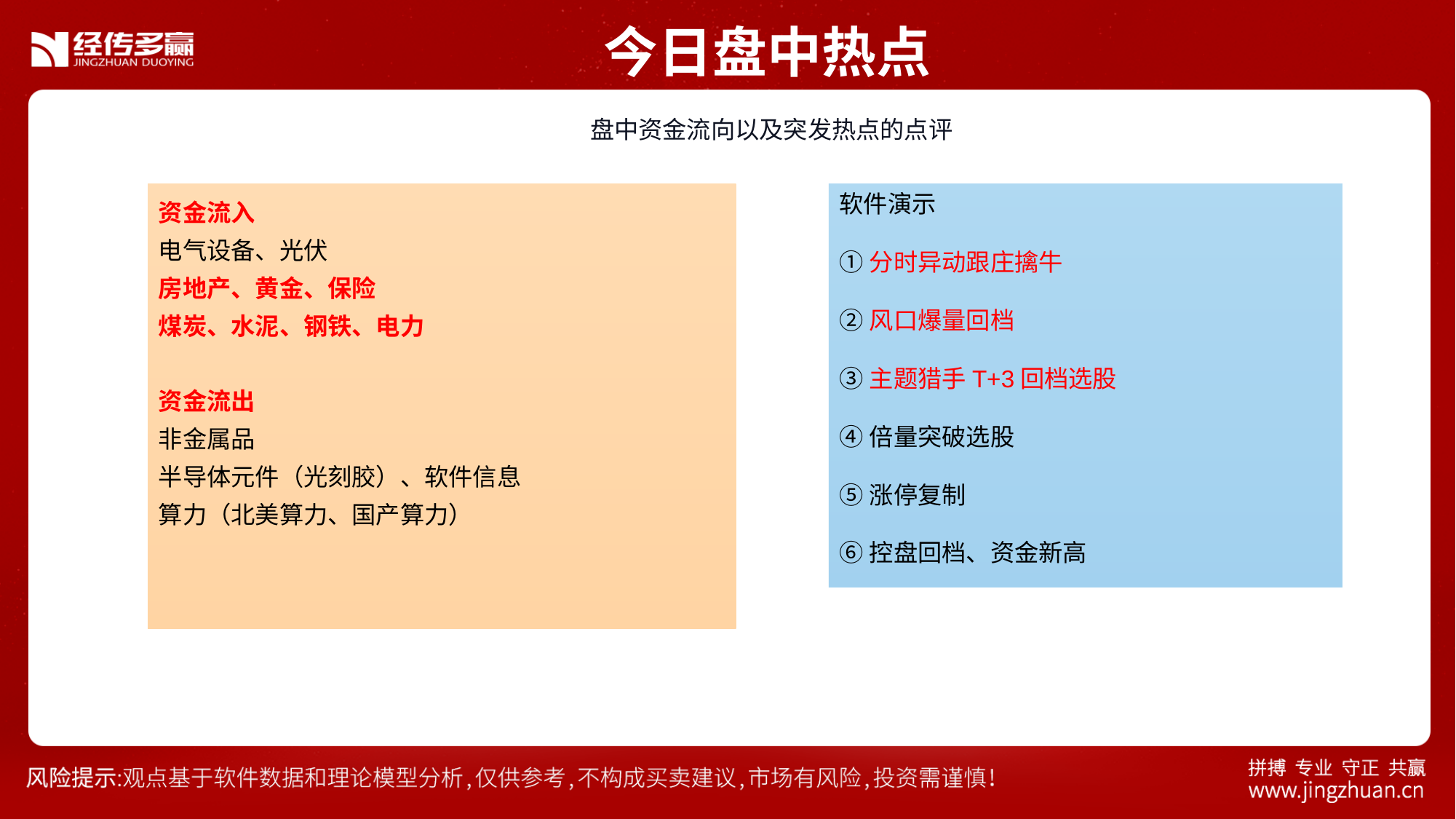

今日盘中热点
          盘中资金流向以及突发热点的点评

资金流入
电气设备、光伏
房地产、黄金、保险
煤炭、水泥、钢铁、电力

资金流出
非金属品
半导体元件（光刻胶）、软件信息
算力（北美算力、国产算力）
软件演示

①分时异动跟庄擒牛

②风口爆量回档

③主题猎手T+3回档选股

④倍量突破选股

⑤涨停复制

⑥控盘回档、资金新高